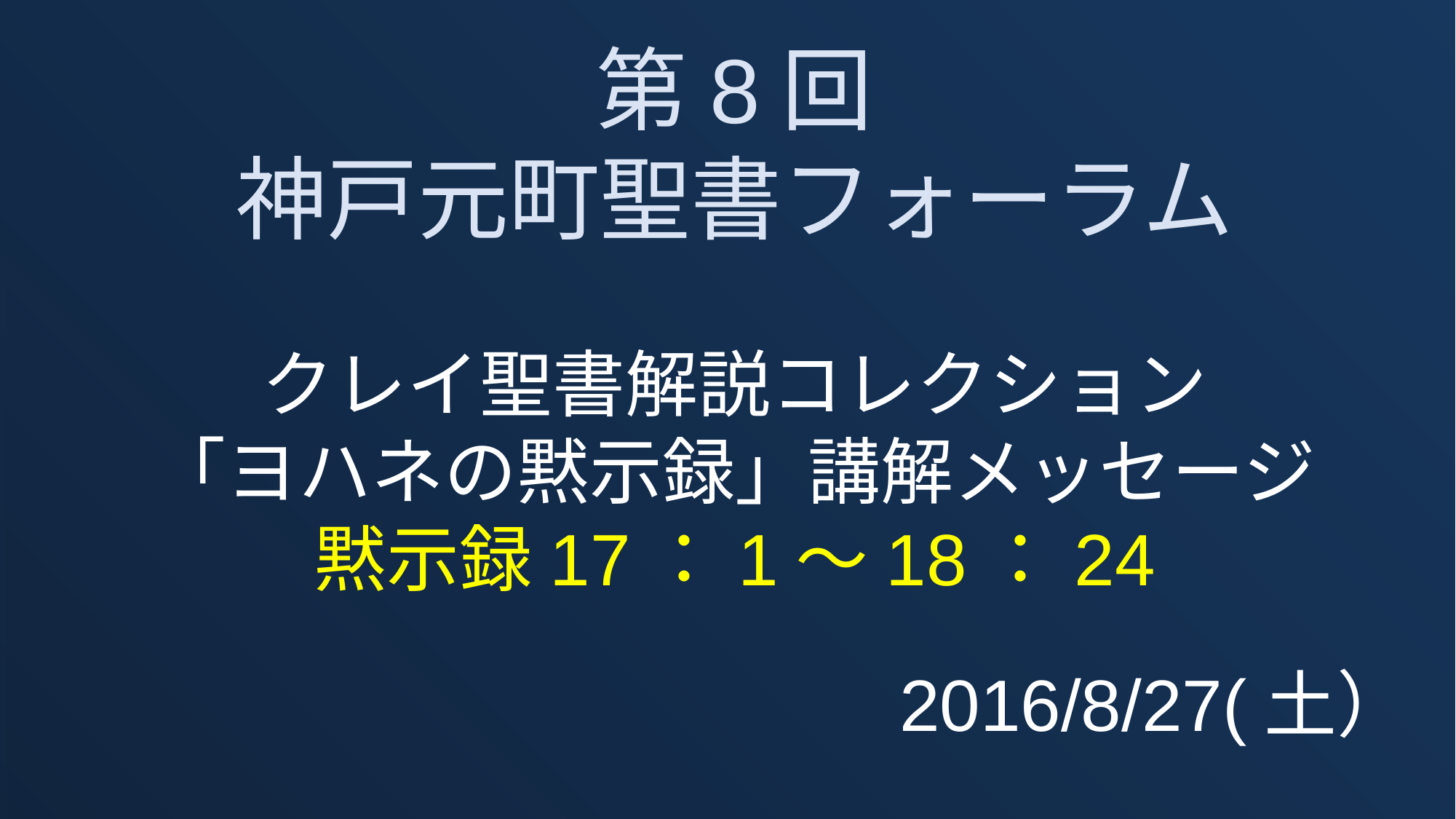

第8回
神戸元町聖書フォーラム

クレイ聖書解説コレクション
「ヨハネの黙示録」講解メッセージ
黙示録17：1～18：24

2016/8/27(土）